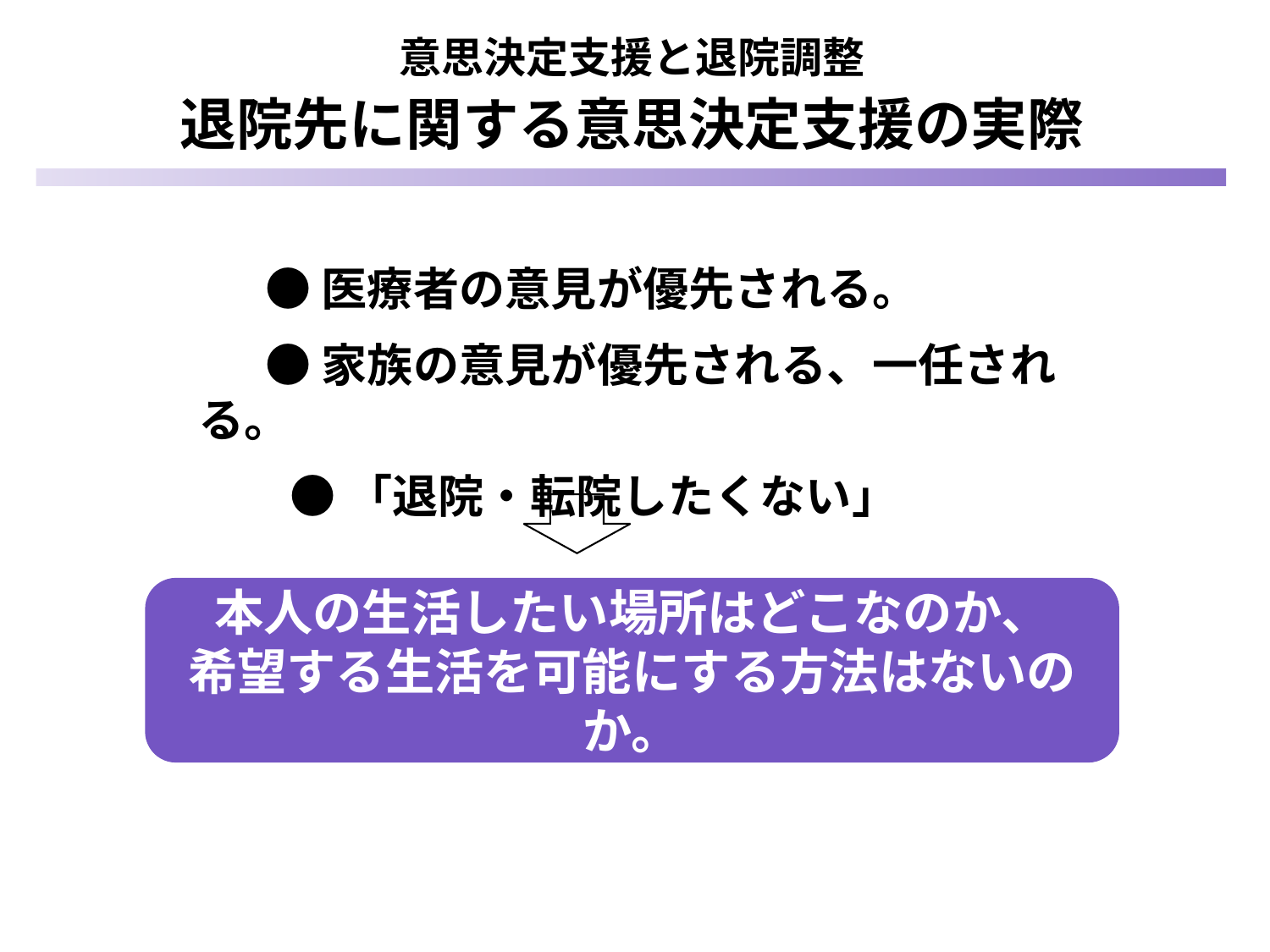

意思決定支援と退院調整
退院先に関する意思決定支援の実際

　  ● 医療者の意見が優先される。
　  ● 家族の意見が優先される、一任される。
　　● 「退院・転院したくない」

本人の生活したい場所はどこなのか、
希望する生活を可能にする方法はないのか。